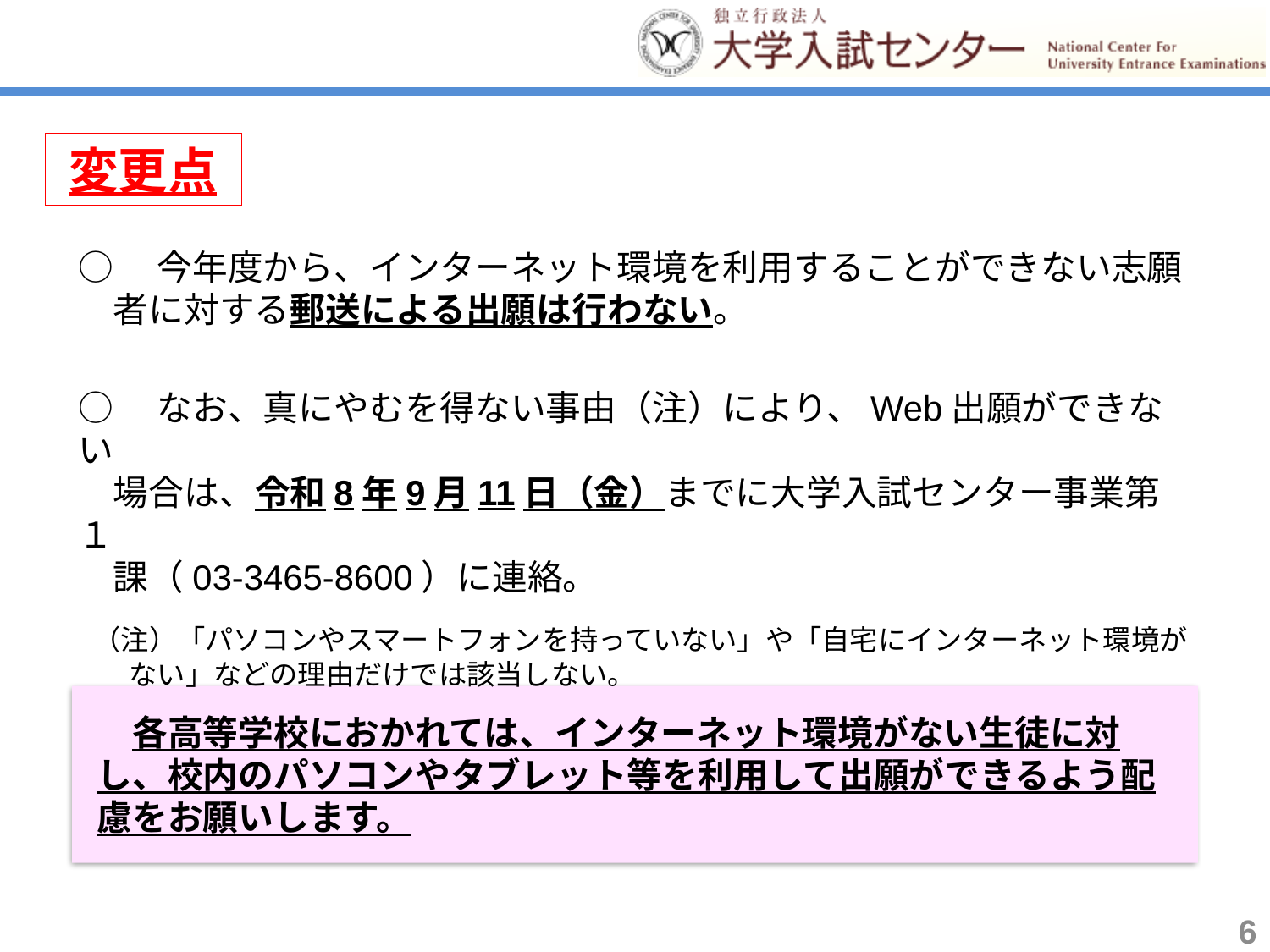

変更点
○　今年度から、インターネット環境を利用することができない志願
　者に対する郵送による出願は行わない。

○　なお、真にやむを得ない事由（注）により、Web出願ができない
　場合は、令和8年9月11日（金）までに大学入試センター事業第１
　課（03-3465-8600）に連絡。
 （注）「パソコンやスマートフォンを持っていない」や「自宅にインターネット環境が
       ない」などの理由だけでは該当しない。
　各高等学校におかれては、インターネット環境がない生徒に対し、校内のパソコンやタブレット等を利用して出願ができるよう配慮をお願いします。
6